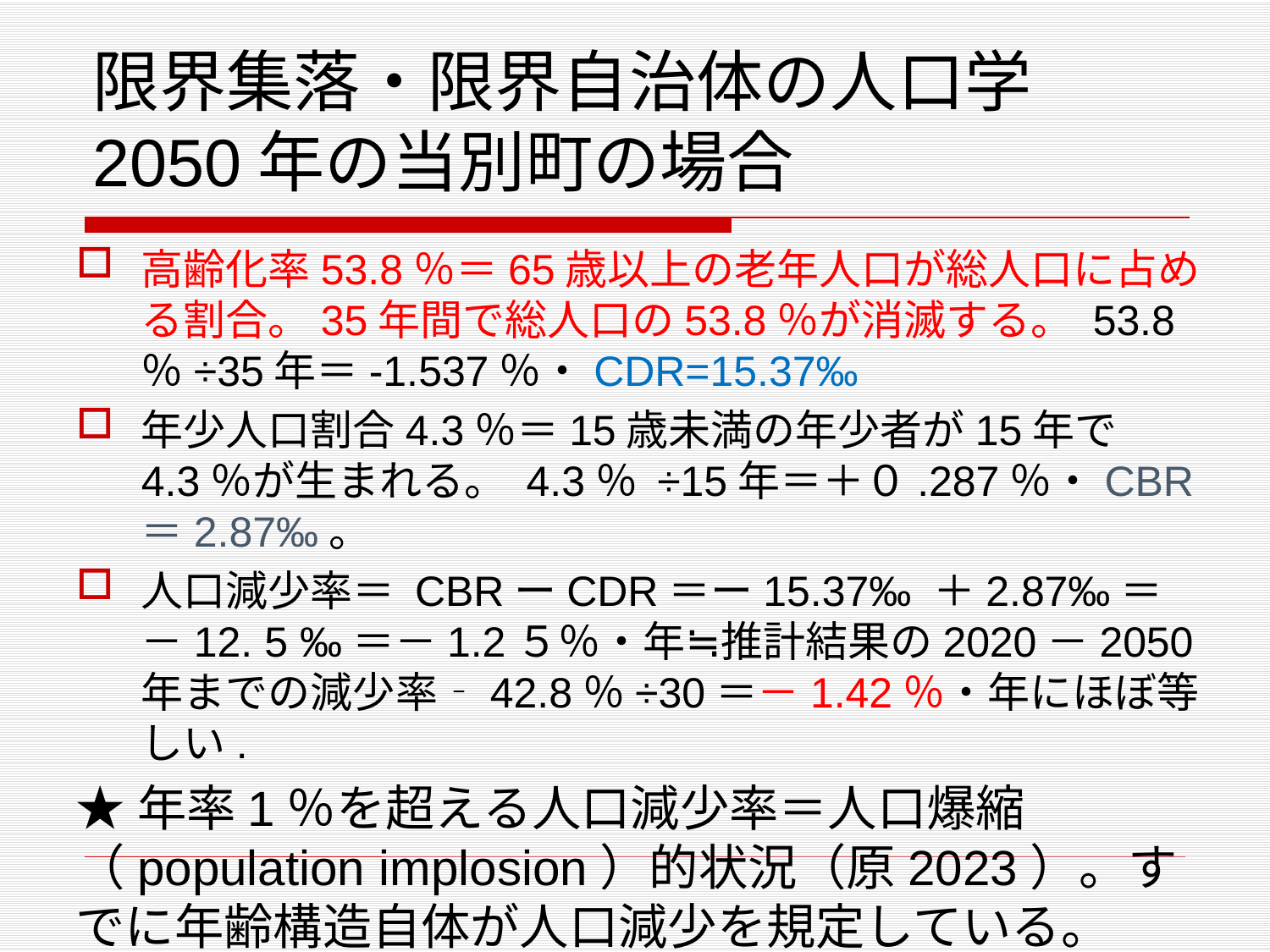

# 限界集落・限界自治体の人口学 2050年の当別町の場合
高齢化率53.8％＝65歳以上の老年人口が総人口に占める割合。35年間で総人口の53.8％が消滅する。 53.8 ％÷35年＝-1.537％・CDR=15.37‰
年少人口割合4.3％＝15歳未満の年少者が15年で4.3％が生まれる。 4.3％ ÷15年＝＋０.287％・CBR＝2.87‰。
人口減少率＝ CBRーCDR＝ー15.37‰ ＋2.87‰＝－12. 5 ‰＝－1.2５％・年≒推計結果の2020－2050年までの減少率‐42.8％÷30＝－1.42％・年にほぼ等しい.
★年率1％を超える人口減少率＝人口爆縮（population implosion）的状況（原2023）。すでに年齢構造自体が人口減少を規定している。